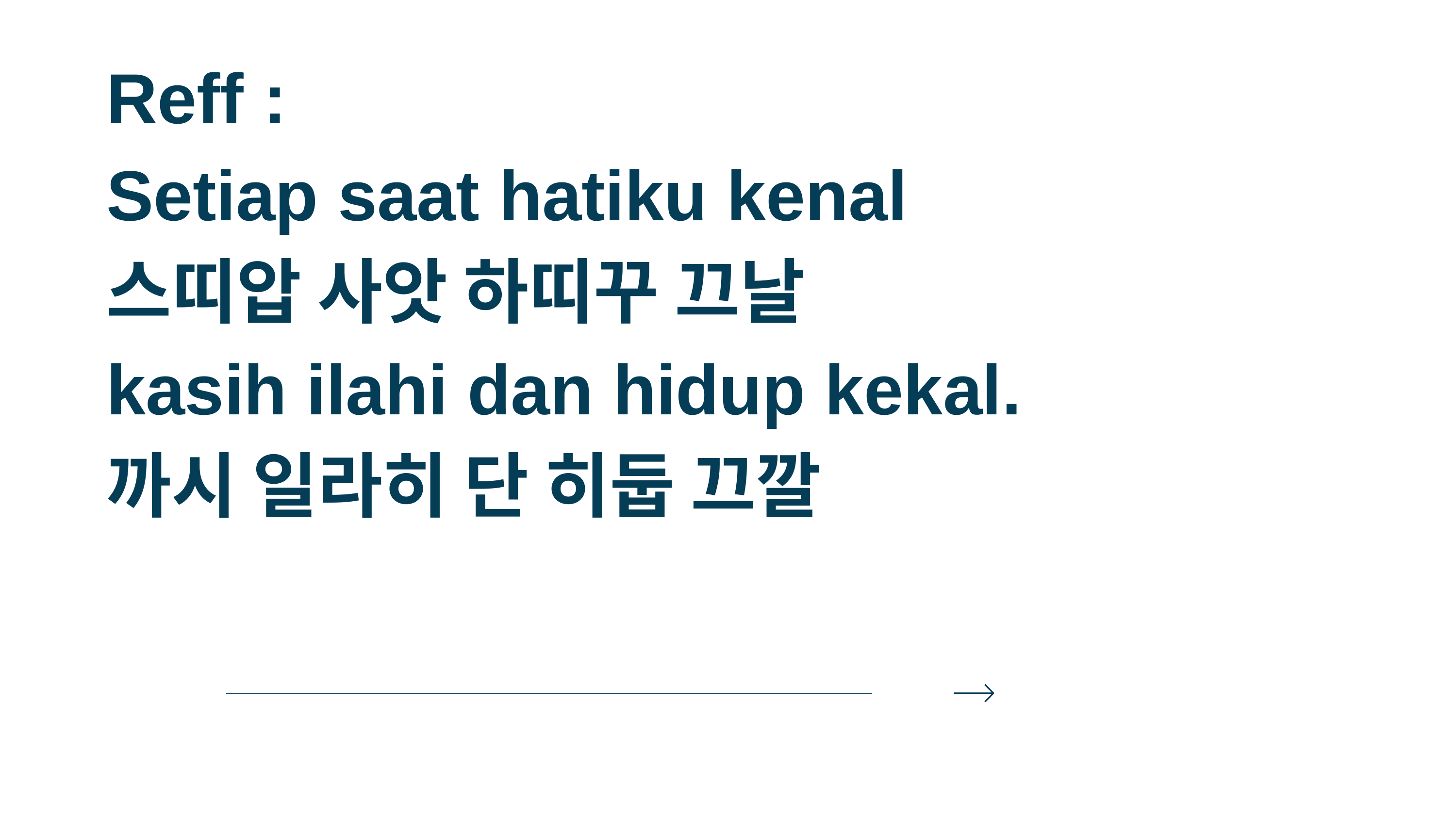

Reff :
Setiap saat hatiku kenal
스띠압 사앗 하띠꾸 끄날
kasih ilahi dan hidup kekal.
까시 일라히 단 히둡 끄깔